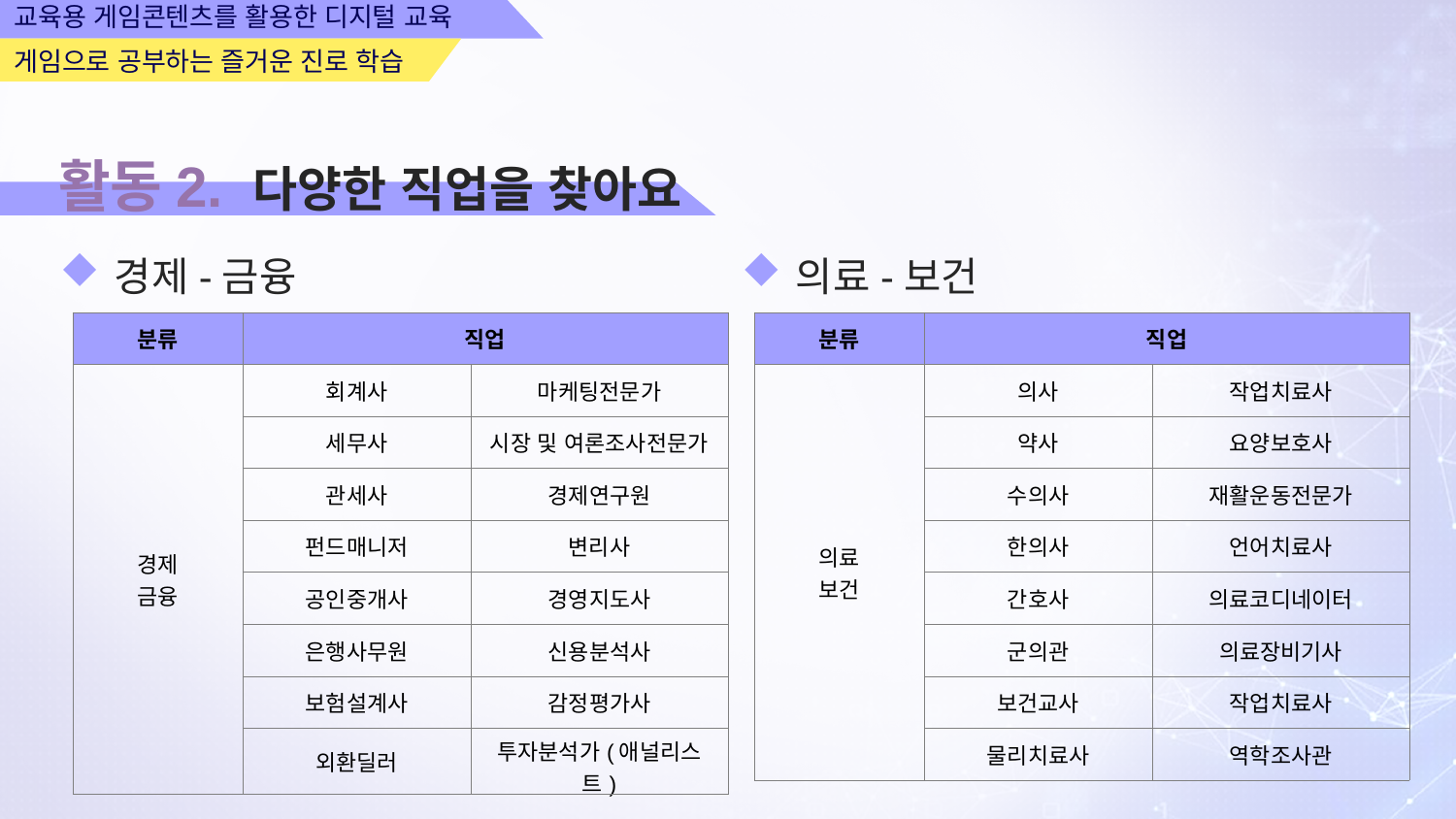

활동2. 다양한 직업을 찾아요

경제-금융
의료-보건
| 분류 | 직업 |  |
| --- | --- | --- |
| 경제 금융 | 회계사 | 마케팅전문가 |
| 운동 · 스포츠 | 세무사 | 시장 및 여론조사전문가 |
| 운동감독 | 관세사 | 경제연구원 |
| 운동선수 | 펀드매니저 | 변리사 |
| 보디빌더 | 공인중개사 | 경영지도사 |
| 운동경기심판 | 은행사무원 | 신용분석사 |
| 체육지도자 | 보험설계사 | 감정평가사 |
| 스포츠기자 | 외환딜러 | 투자분석가(애널리스트) |
| 분류 | 직업 |  |
| --- | --- | --- |
| 의료 보건 | 의사 | 작업치료사 |
| 운동 · 스포츠 | 약사 | 요양보호사 |
| 운동감독 | 수의사 | 재활운동전문가 |
| 운동선수 | 한의사 | 언어치료사 |
| 보디빌더 | 간호사 | 의료코디네이터 |
| 운동경기심판 | 군의관 | 의료장비기사 |
| 체육지도자 | 보건교사 | 작업치료사 |
| 스포츠기자 | 물리치료사 | 역학조사관 |